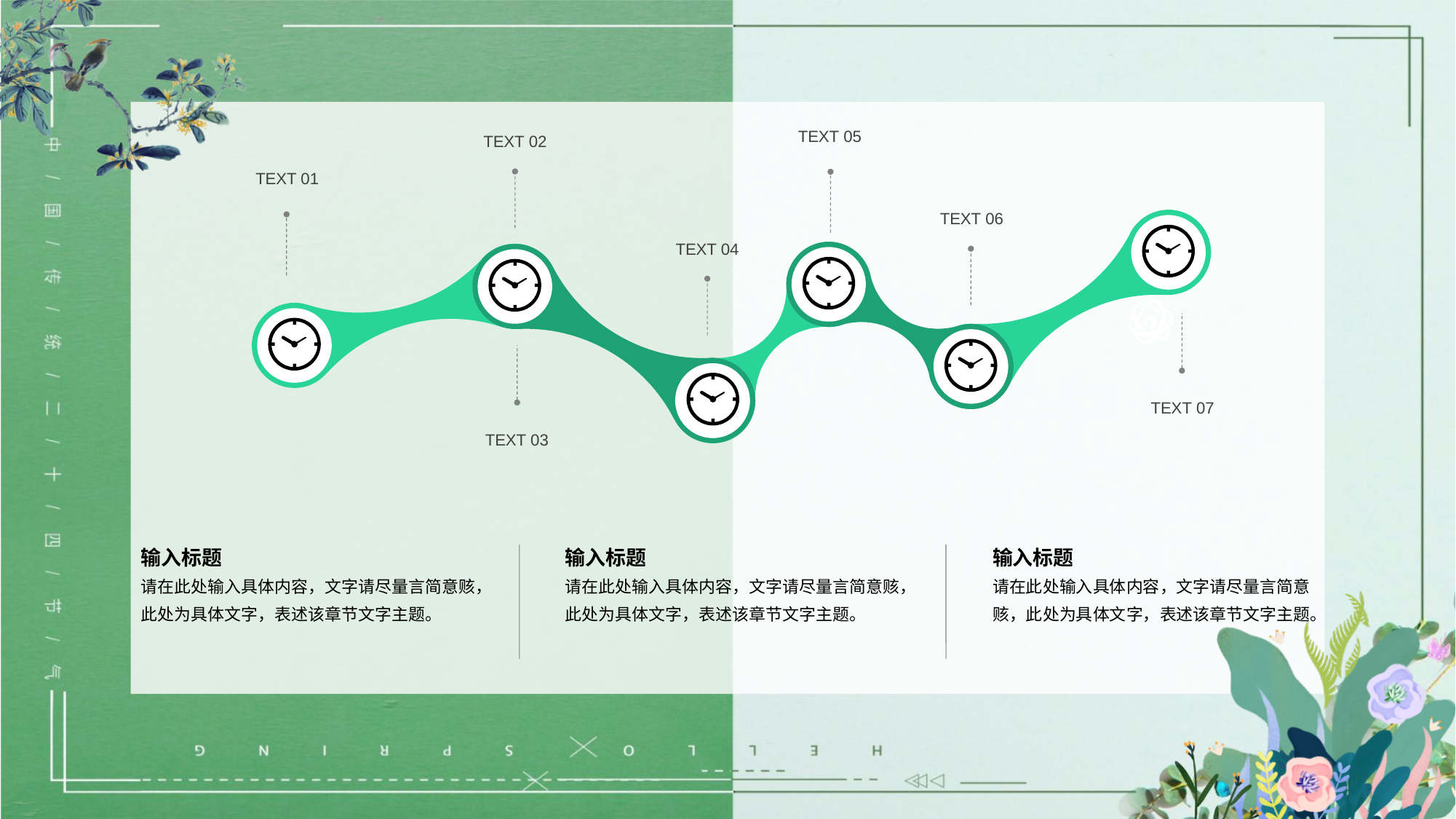

TEXT 05
TEXT 02
TEXT 01

TEXT 06

TEXT 04

TEXT 07
TEXT 03
输入标题
请在此处输入具体内容，文字请尽量言简意赅，此处为具体文字，表述该章节文字主题。
输入标题
请在此处输入具体内容，文字请尽量言简意赅，此处为具体文字，表述该章节文字主题。
输入标题
请在此处输入具体内容，文字请尽量言简意赅，此处为具体文字，表述该章节文字主题。